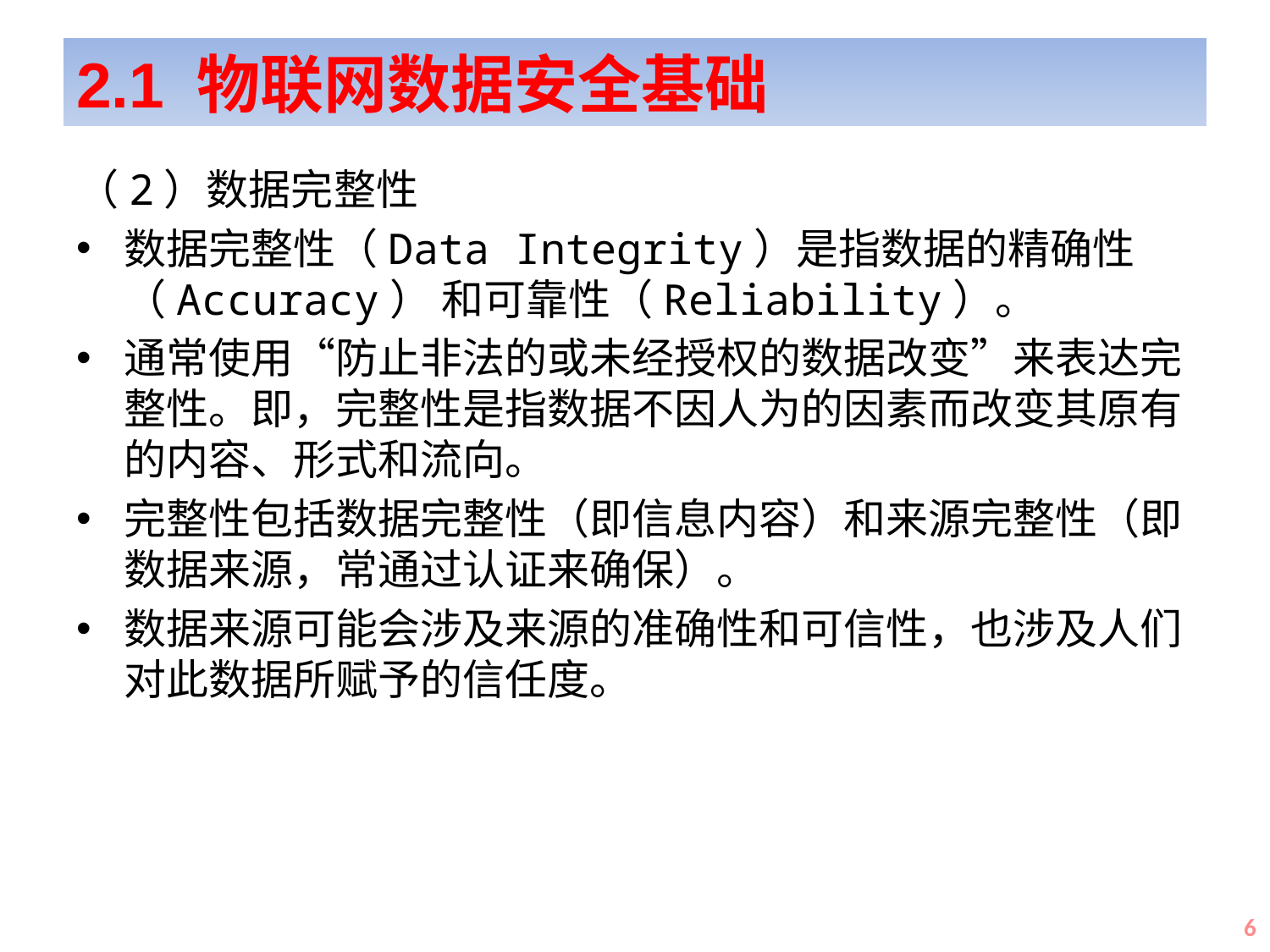

# 2.1 物联网数据安全基础
（2）数据完整性
数据完整性（Data Integrity）是指数据的精确性（Accuracy） 和可靠性（Reliability）。
通常使用“防止非法的或未经授权的数据改变”来表达完整性。即，完整性是指数据不因人为的因素而改变其原有的内容、形式和流向。
完整性包括数据完整性（即信息内容）和来源完整性（即数据来源，常通过认证来确保）。
数据来源可能会涉及来源的准确性和可信性，也涉及人们对此数据所赋予的信任度。

6